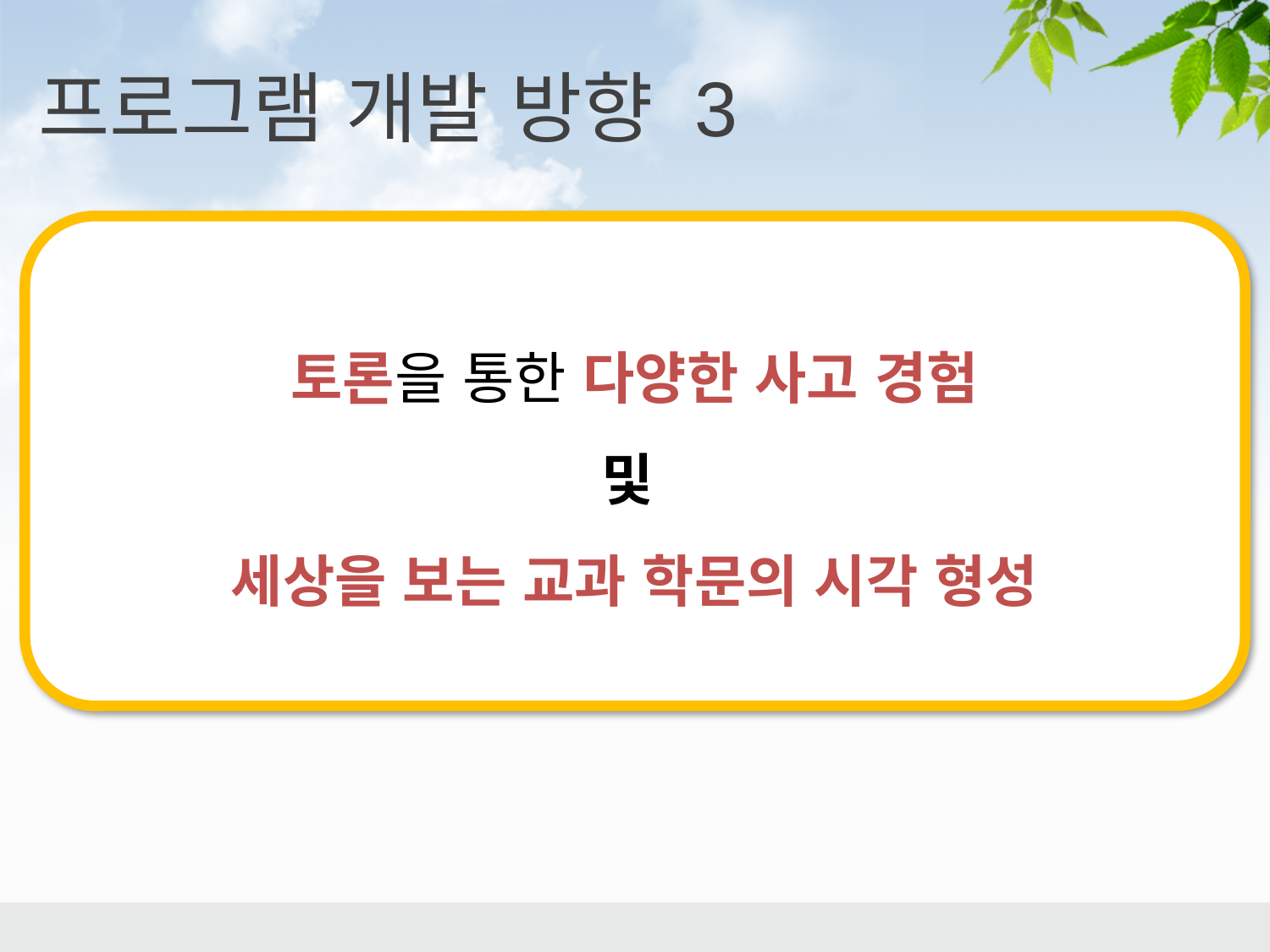

프로그램 개발 방향 3
토론을 통한 다양한 사고 경험
및
세상을 보는 교과 학문의 시각 형성